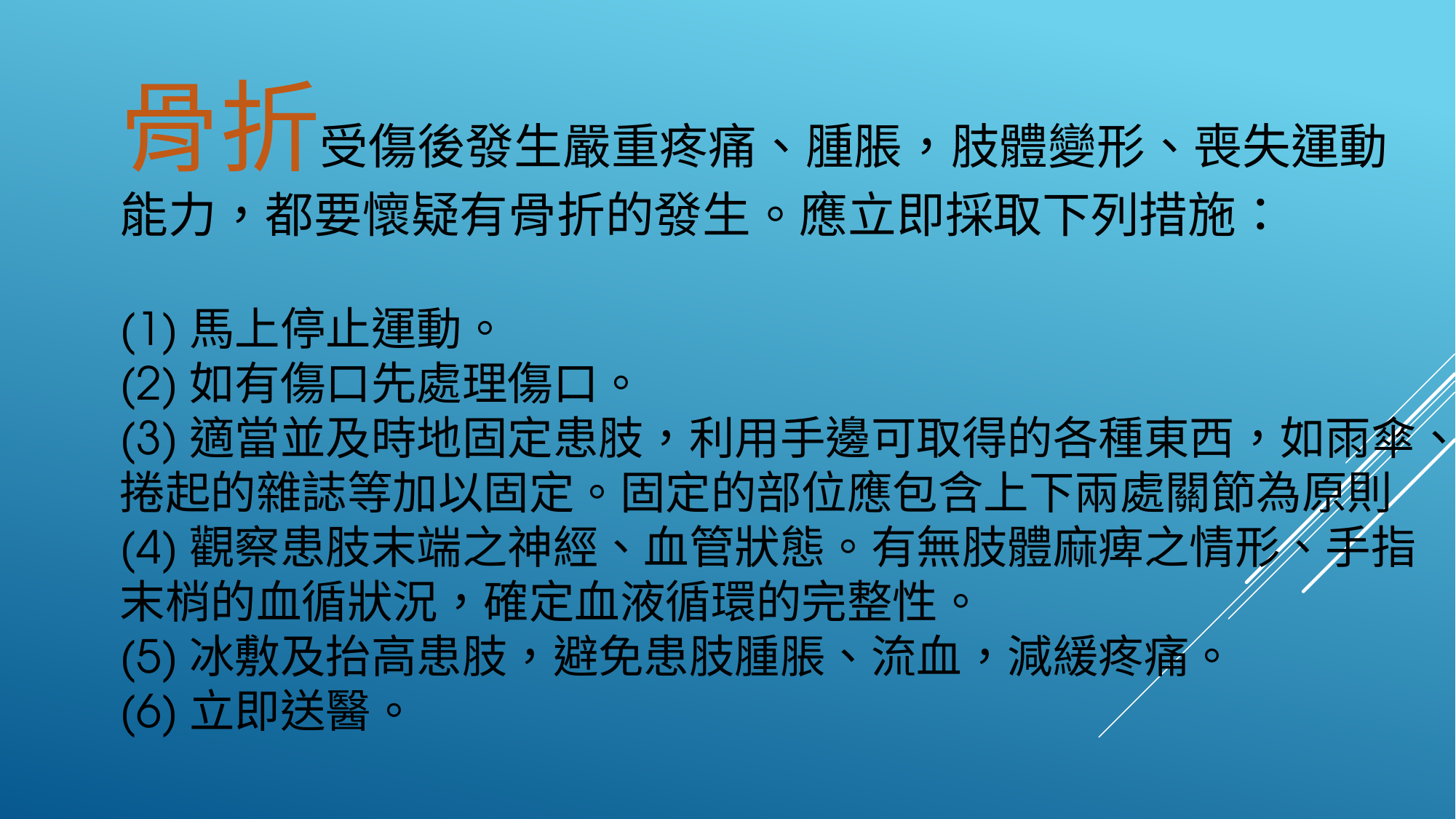

骨折受傷後發生嚴重疼痛、腫脹，肢體變形、喪失運動能力，都要懷疑有骨折的發生。應立即採取下列措施：

(1)馬上停止運動。
(2)如有傷口先處理傷口。
(3)適當並及時地固定患肢，利用手邊可取得的各種東西，如雨傘、捲起的雜誌等加以固定。固定的部位應包含上下兩處關節為原則
(4)觀察患肢末端之神經、血管狀態。有無肢體麻痺之情形、手指末梢的血循狀況，確定血液循環的完整性。
(5)冰敷及抬高患肢，避免患肢腫脹、流血，減緩疼痛。
(6)立即送醫。